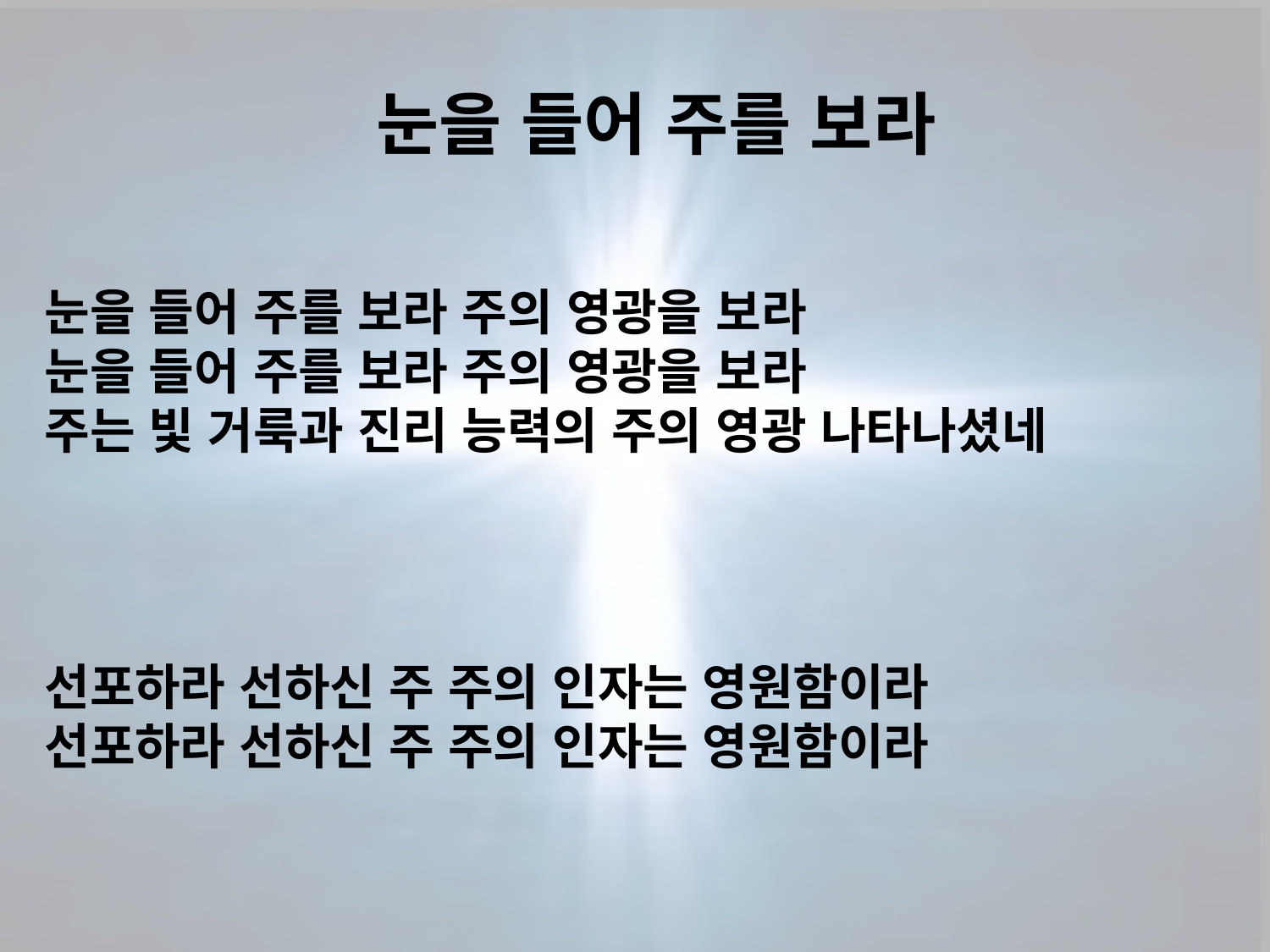

# 눈을 들어 주를 보라
눈을 들어 주를 보라 주의 영광을 보라
눈을 들어 주를 보라 주의 영광을 보라
주는 빛 거룩과 진리 능력의 주의 영광 나타나셨네

선포하라 선하신 주 주의 인자는 영원함이라
선포하라 선하신 주 주의 인자는 영원함이라